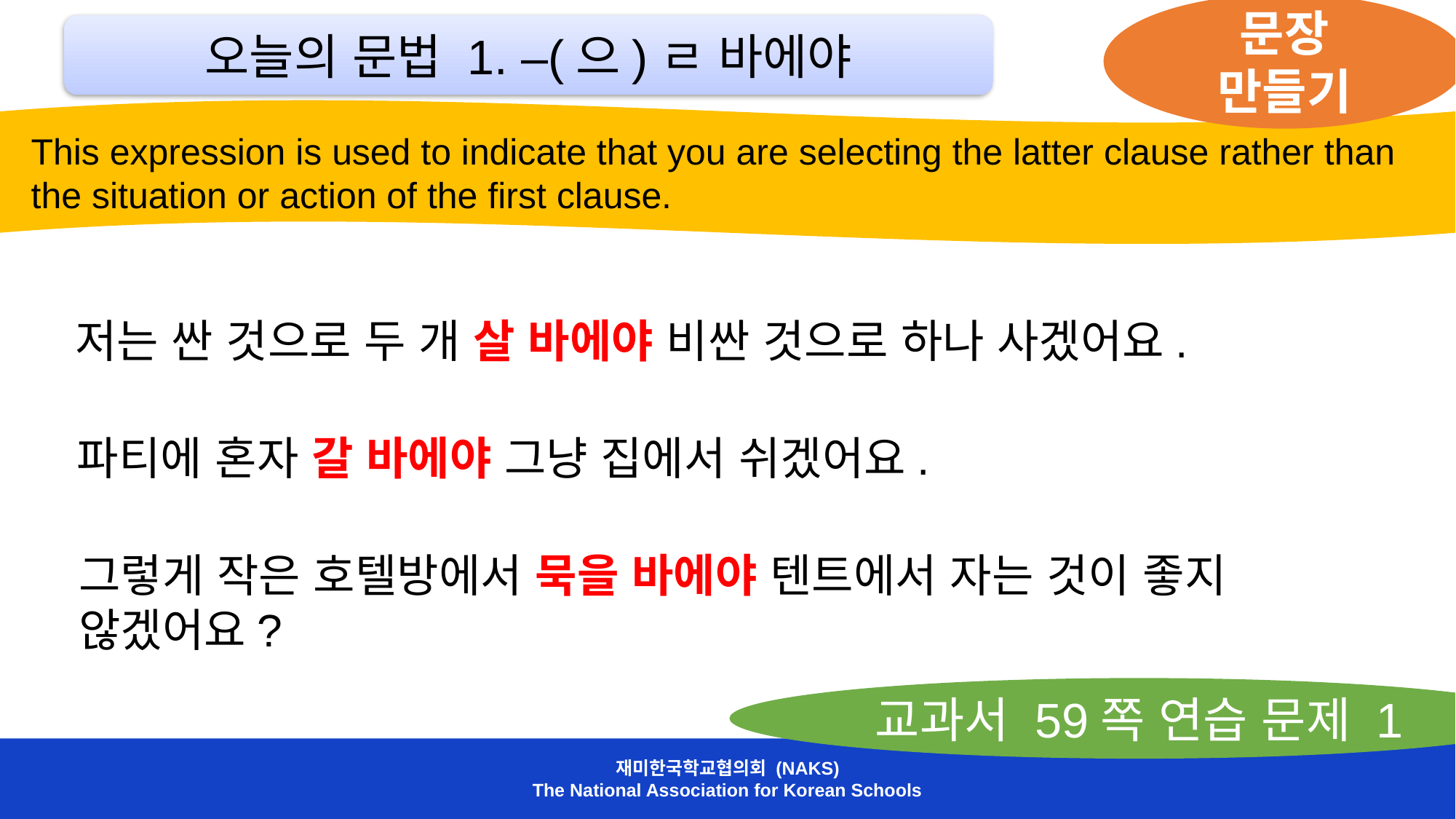

문장 만들기
오늘의 문법 1. –(으)ㄹ 바에야
  This expression is used to indicate that you are selecting the latter clause rather than
  the situation or action of the first clause.
저는 싼 것으로 두 개 살 바에야 비싼 것으로 하나 사겠어요.
파티에 혼자 갈 바에야 그냥 집에서 쉬겠어요.
그렇게 작은 호텔방에서 묵을 바에야 텐트에서 자는 것이 좋지
않겠어요?
교과서 59쪽 연습 문제 1
재미한국학교협의회 (NAKS)
The National Association for Korean Schools